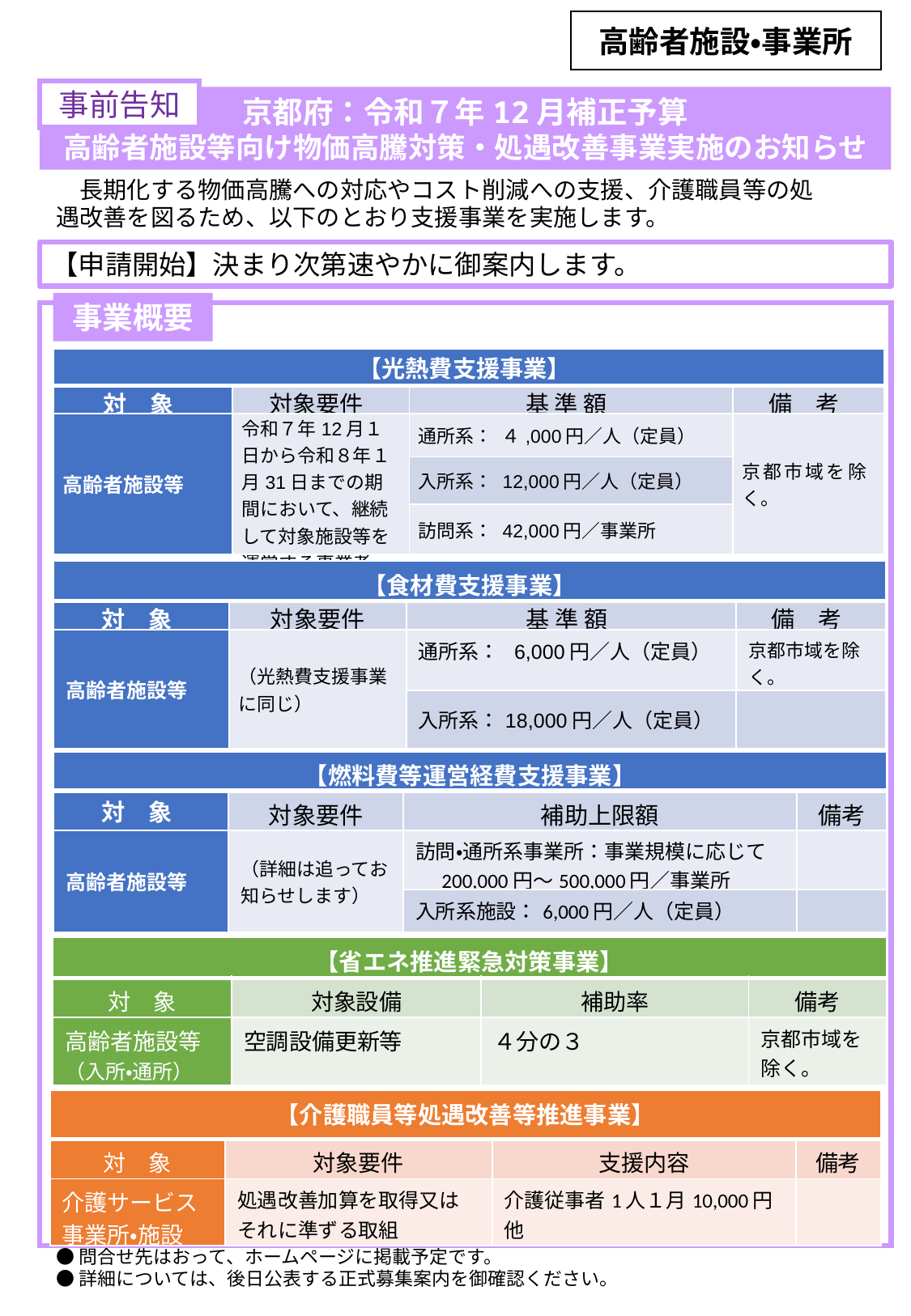

高齢者施設・事業所
事前告知
京都府：令和７年12月補正予算
高齢者施設等向け物価高騰対策・処遇改善事業実施のお知らせ
　長期化する物価高騰への対応やコスト削減への支援、介護職員等の処遇改善を図るため、以下のとおり支援事業を実施します。
【申請開始】決まり次第速やかに御案内します。
事業概要

| 【光熱費支援事業】 |  |  |  |
| --- | --- | --- | --- |
| 対　象 | 対象要件 | 基 準 額 | 備　考 |
| 高齢者施設等 | 令和７年12月１日から令和８年１月31日までの期間において、継続して対象施設等を運営する事業者 | 通所系： ４,000円／人（定員） | 京都市域を除く。 |
|  |  | 入所系： 12,000円／人（定員） |  |
|  |  | 訪問系： 42,000円／事業所 |  |

●問合せ先はおって、ホームページに掲載予定です。
●詳細については、後日公表する正式募集案内を御確認ください。
| 【食材費支援事業】 |  |  |  |
| --- | --- | --- | --- |
| 対　象 | 対象要件 | 基 準 額 | 備　考 |
| 高齢者施設等 | （光熱費支援事業に同じ） | 通所系： 6,000円／人（定員） | 京都市域を除く。 |
|  |  | 入所系：18,000円／人（定員） |  |
| 【燃料費等運営経費支援事業】 |  |  |  |
| --- | --- | --- | --- |
| 対　象 | 対象要件 | 補助上限額 | 備考 |
| 高齢者施設等 | （詳細は追ってお知らせします） | 訪問・通所系事業所：事業規模に応じて 　200,000円～500,000円／事業所 |  |
|  |  | 入所系施設：6,000円／人（定員） |  |
| 【省エネ推進緊急対策事業】 |  |  |  |
| --- | --- | --- | --- |
| 対　象 | 対象設備 | 補助率 | 備考 |
| 高齢者施設等（入所・通所） | 空調設備更新等 | ４分の３ | 京都市域を除く。 |
| 【介護職員等処遇改善等推進事業】 |  |  |  |
| --- | --- | --- | --- |
| 対　象 | 対象要件 | 支援内容 | 備考 |
| 介護サービス事業所・施設 | 処遇改善加算を取得又はそれに準ずる取組 | 介護従事者1人１月10,000円他 |  |